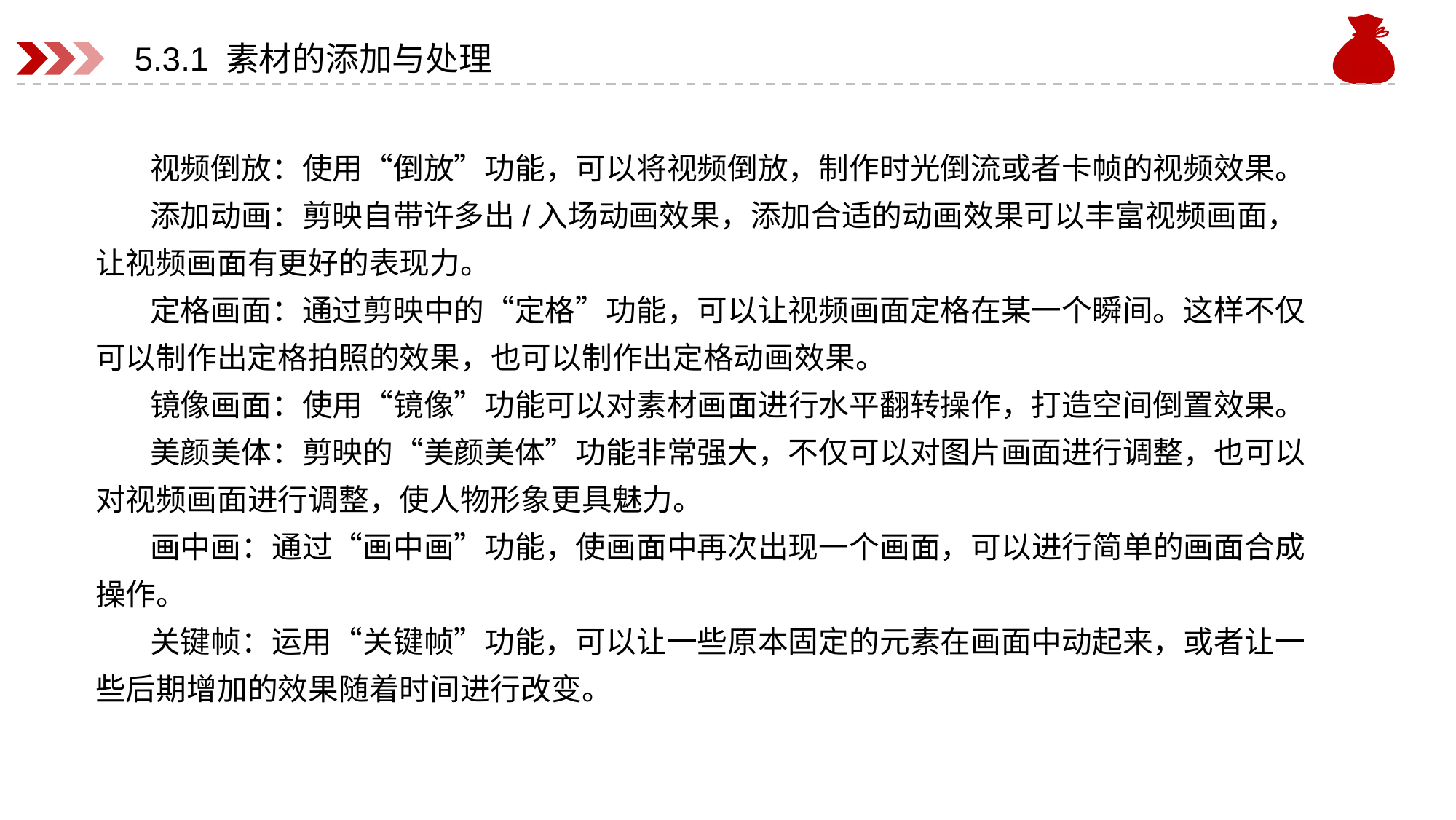

# 5.3.1 素材的添加与处理
18
视频倒放：使用“倒放”功能，可以将视频倒放，制作时光倒流或者卡帧的视频效果。
添加动画：剪映自带许多出/入场动画效果，添加合适的动画效果可以丰富视频画面，让视频画面有更好的表现力。
定格画面：通过剪映中的“定格”功能，可以让视频画面定格在某一个瞬间。这样不仅可以制作出定格拍照的效果，也可以制作出定格动画效果。
镜像画面：使用“镜像”功能可以对素材画面进行水平翻转操作，打造空间倒置效果。
美颜美体：剪映的“美颜美体”功能非常强大，不仅可以对图片画面进行调整，也可以对视频画面进行调整，使人物形象更具魅力。
画中画：通过“画中画”功能，使画面中再次出现一个画面，可以进行简单的画面合成操作。
关键帧：运用“关键帧”功能，可以让一些原本固定的元素在画面中动起来，或者让一些后期增加的效果随着时间进行改变。